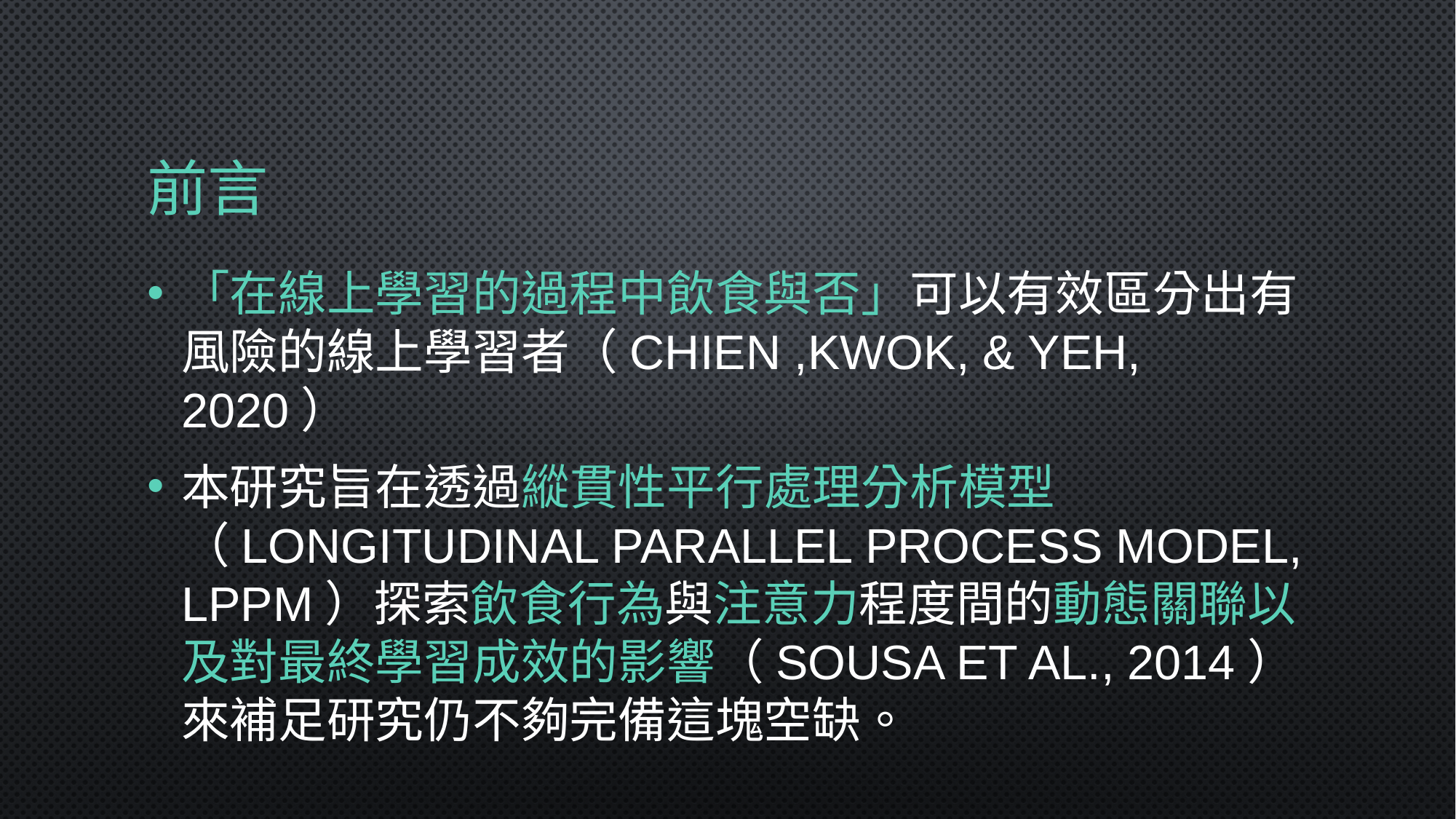

# 前言
「在線上學習的過程中飲食與否」可以有效區分出有風險的線上學習者（Chien ,Kwok, & Yeh, 2020）
本研究旨在透過縱貫性平行處理分析模型（Longitudinal Parallel Process Model, LPPM）探索飲食行為與注意力程度間的動態關聯以及對最終學習成效的影響（Sousa et al., 2014）來補足研究仍不夠完備這塊空缺。